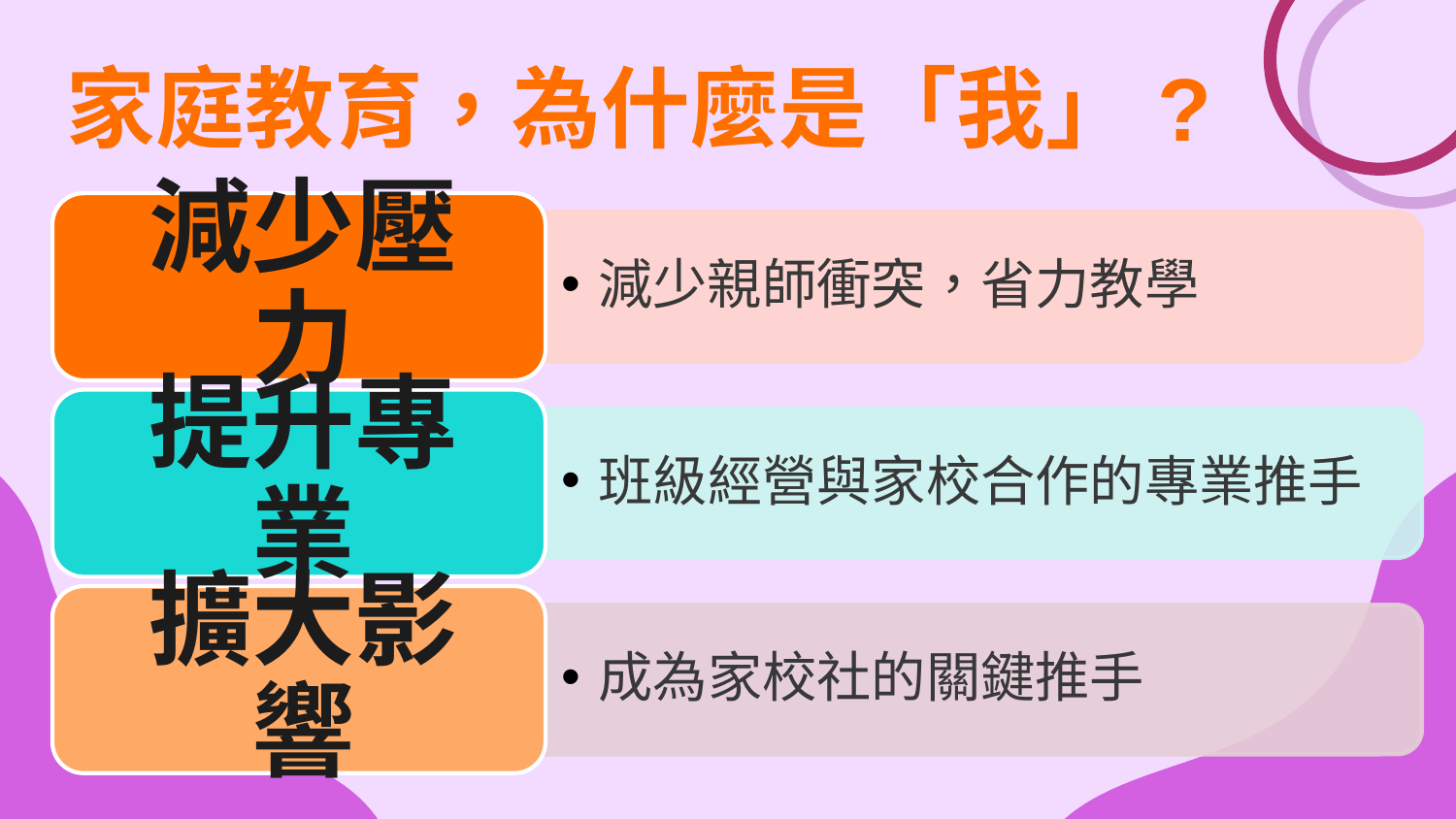

# 家庭教育，為什麼是「我」?
減少親師衝突，省力教學
減少壓力
班級經營與家校合作的專業推手
提升專業
成為家校社的關鍵推手
擴大影響